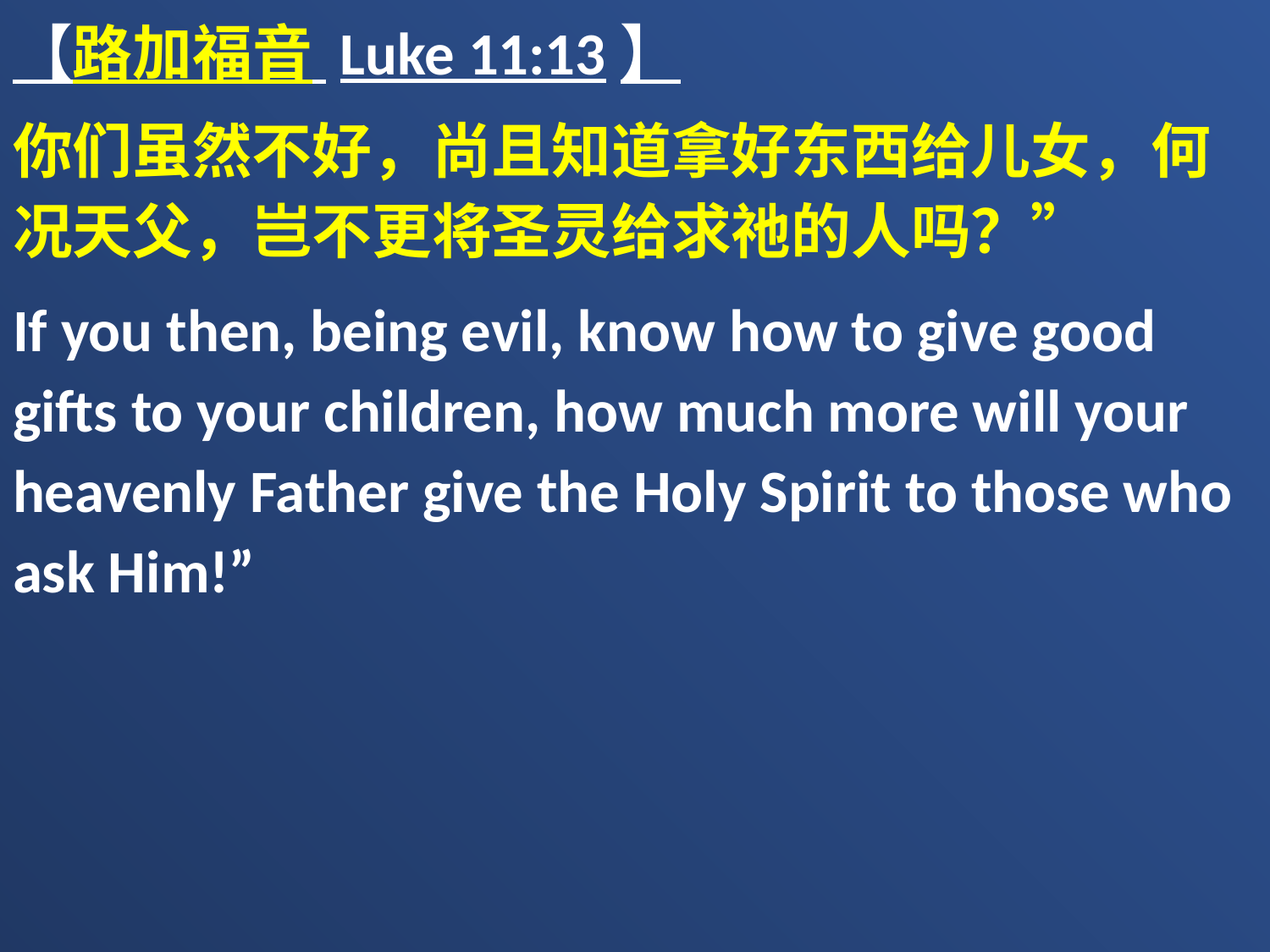

【路加福音 Luke 11:13】
你们虽然不好，尚且知道拿好东西给儿女，何况天父，岂不更将圣灵给求祂的人吗？”
If you then, being evil, know how to give good gifts to your children, how much more will your heavenly Father give the Holy Spirit to those who ask Him!”